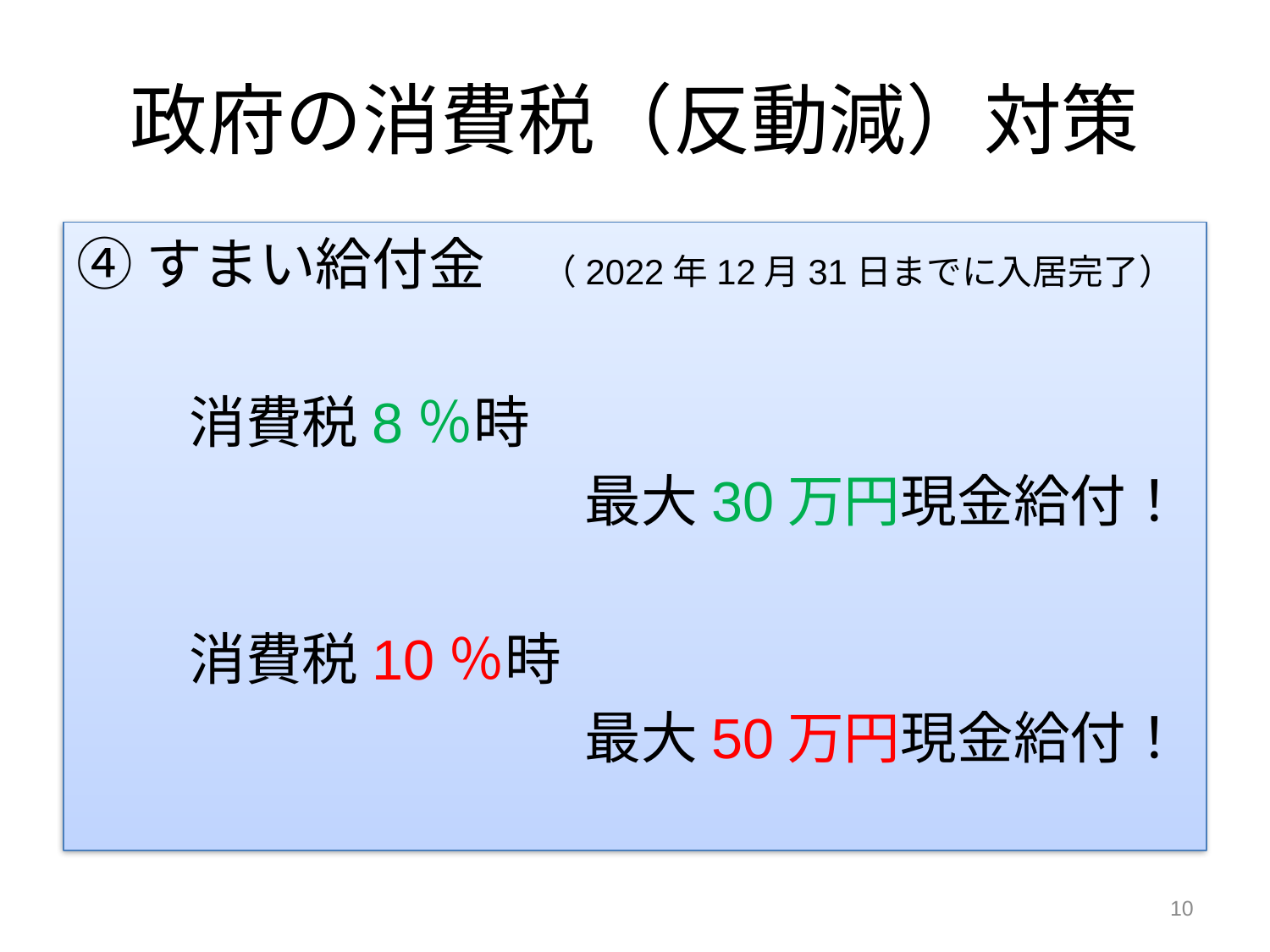

# 政府の消費税（反動減）対策
④すまい給付金　（2022年12月31日までに入居完了）

　　消費税8％時
　　　　　　　　　最大30万円現金給付！

　　消費税10％時
　　　　　　　　　最大50万円現金給付！
10